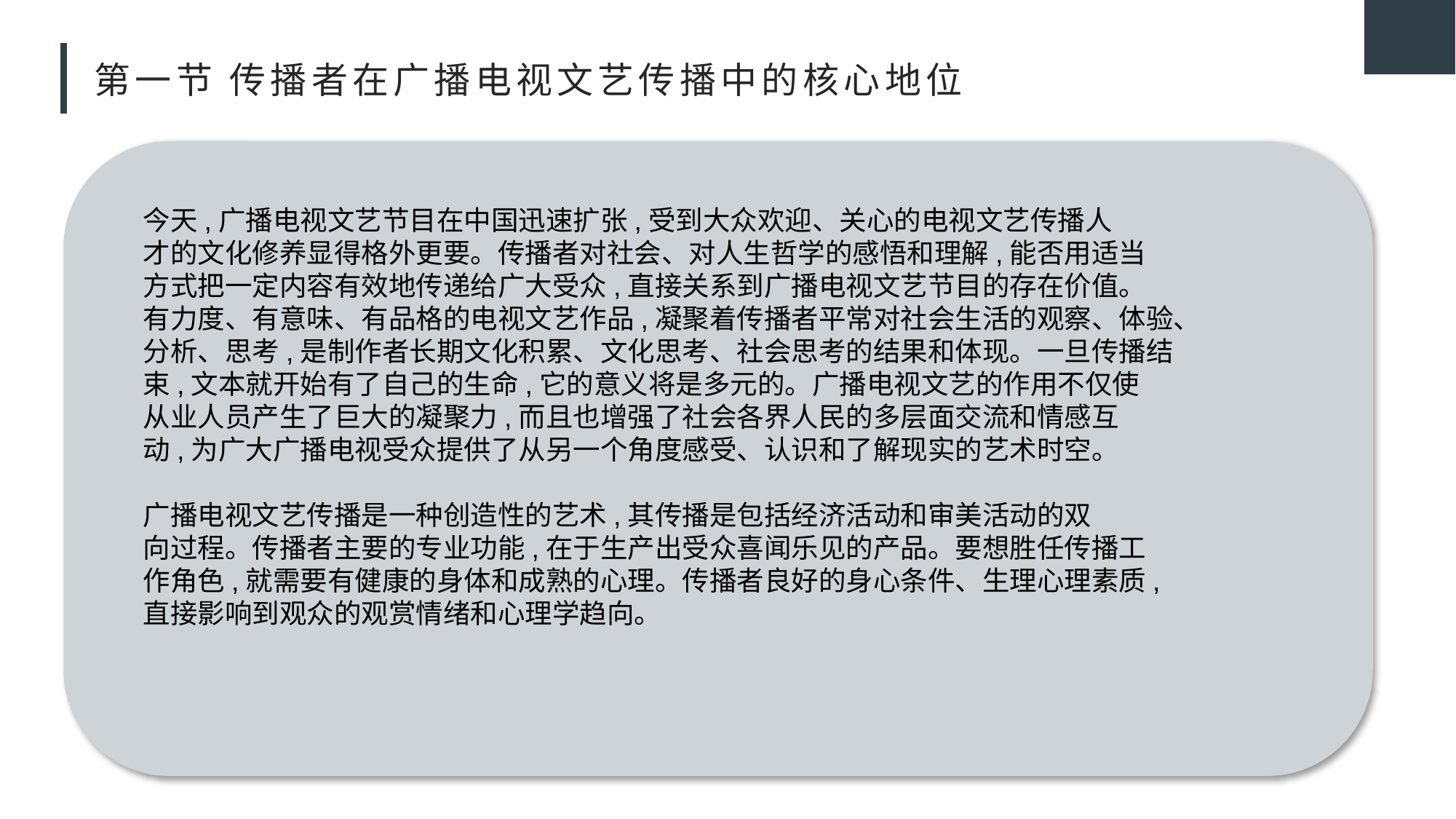

# 第一节 传播者在广播电视文艺传播中的核心地位

今天,广播电视文艺节目在中国迅速扩张,受到大众欢迎、关心的电视文艺传播人
才的文化修养显得格外更要。传播者对社会、对人生哲学的感悟和理解,能否用适当
方式把一定内容有效地传递给广大受众,直接关系到广播电视文艺节目的存在价值。
有力度、有意味、有品格的电视文艺作品,凝聚着传播者平常对社会生活的观察、体验、
分析、思考,是制作者长期文化积累、文化思考、社会思考的结果和体现。一旦传播结
束,文本就开始有了自己的生命,它的意义将是多元的。广播电视文艺的作用不仅使
从业人员产生了巨大的凝聚力,而且也增强了社会各界人民的多层面交流和情感互
动,为广大广播电视受众提供了从另一个角度感受、认识和了解现实的艺术时空。

广播电视文艺传播是一种创造性的艺术,其传播是包括经济活动和审美活动的双
向过程。传播者主要的专业功能,在于生产出受众喜闻乐见的产品。要想胜任传播工
作角色,就需要有健康的身体和成熟的心理。传播者良好的身心条件、生理心理素质,
直接影响到观众的观赏情绪和心理学趋向。